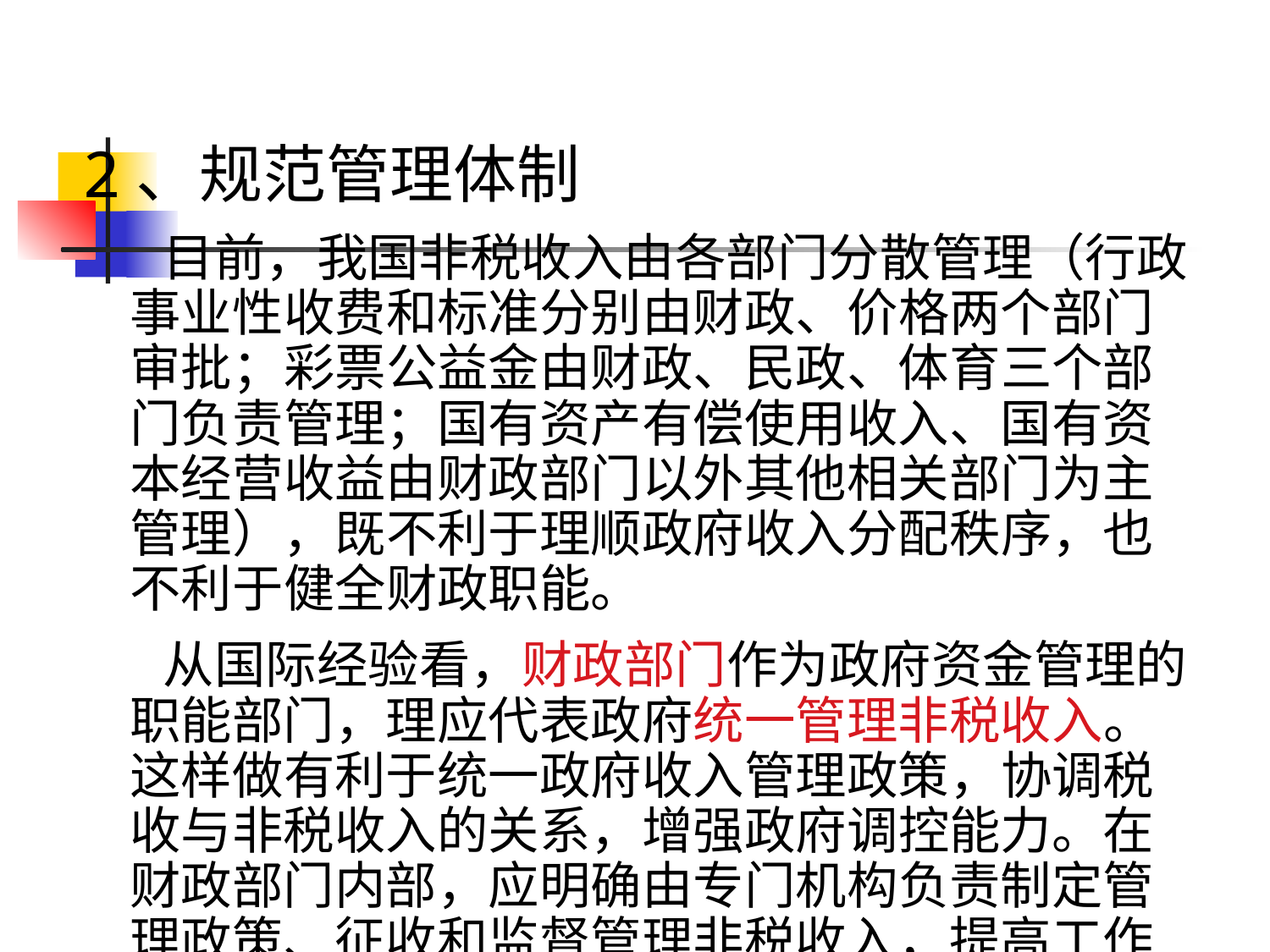

2、规范管理体制
      目前，我国非税收入由各部门分散管理（行政事业性收费和标准分别由财政、价格两个部门审批；彩票公益金由财政、民政、体育三个部门负责管理；国有资产有偿使用收入、国有资本经营收益由财政部门以外其他相关部门为主管理），既不利于理顺政府收入分配秩序，也不利于健全财政职能。
      从国际经验看，财政部门作为政府资金管理的职能部门，理应代表政府统一管理非税收入。这样做有利于统一政府收入管理政策，协调税收与非税收入的关系，增强政府调控能力。在财政部门内部，应明确由专门机构负责制定管理政策、征收和监督管理非税收入，提高工作效率，增强政策统筹运用能力和执行效力。